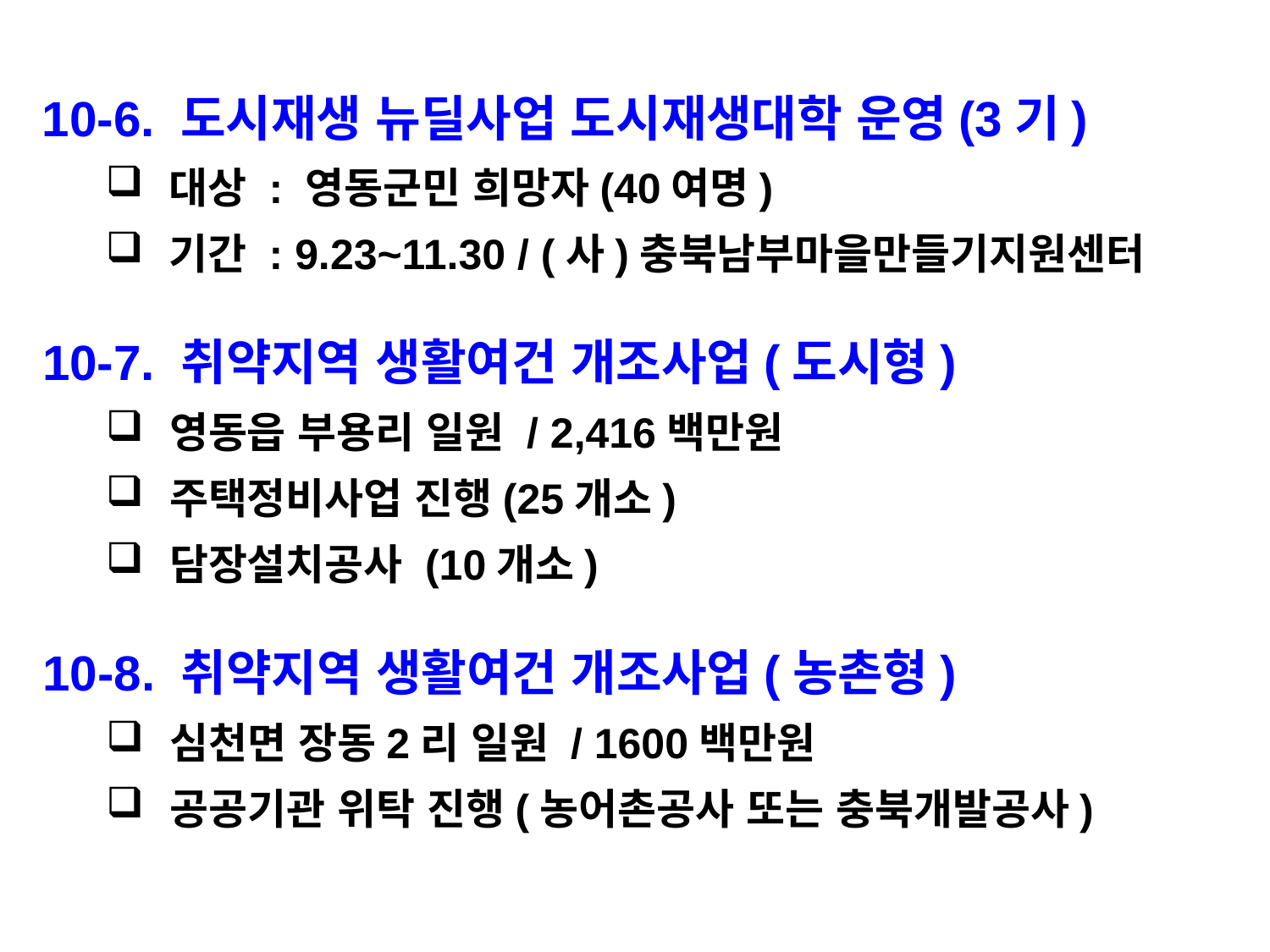

10-6. 도시재생 뉴딜사업 도시재생대학 운영(3기)
대상 : 영동군민 희망자(40여명)
기간 : 9.23~11.30 / (사)충북남부마을만들기지원센터

10-7. 취약지역 생활여건 개조사업(도시형)
영동읍 부용리 일원 / 2,416백만원
주택정비사업 진행(25개소)
담장설치공사 (10개소)
10-8. 취약지역 생활여건 개조사업(농촌형)
심천면 장동2리 일원 / 1600백만원
공공기관 위탁 진행(농어촌공사 또는 충북개발공사)